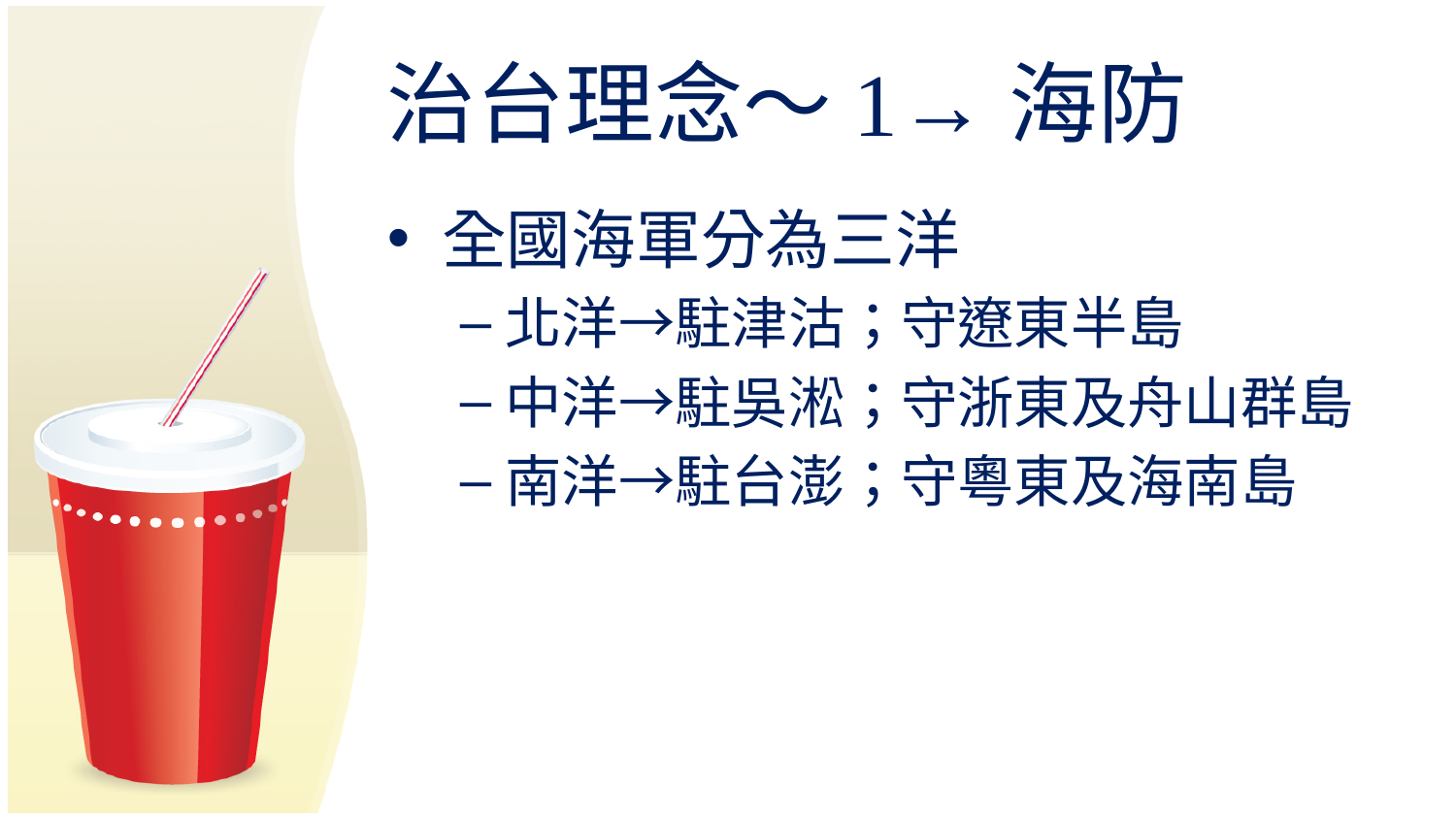

# 治台理念～1→海防
全國海軍分為三洋
北洋→駐津沽；守遼東半島
中洋→駐吳淞；守浙東及舟山群島
南洋→駐台澎；守粵東及海南島